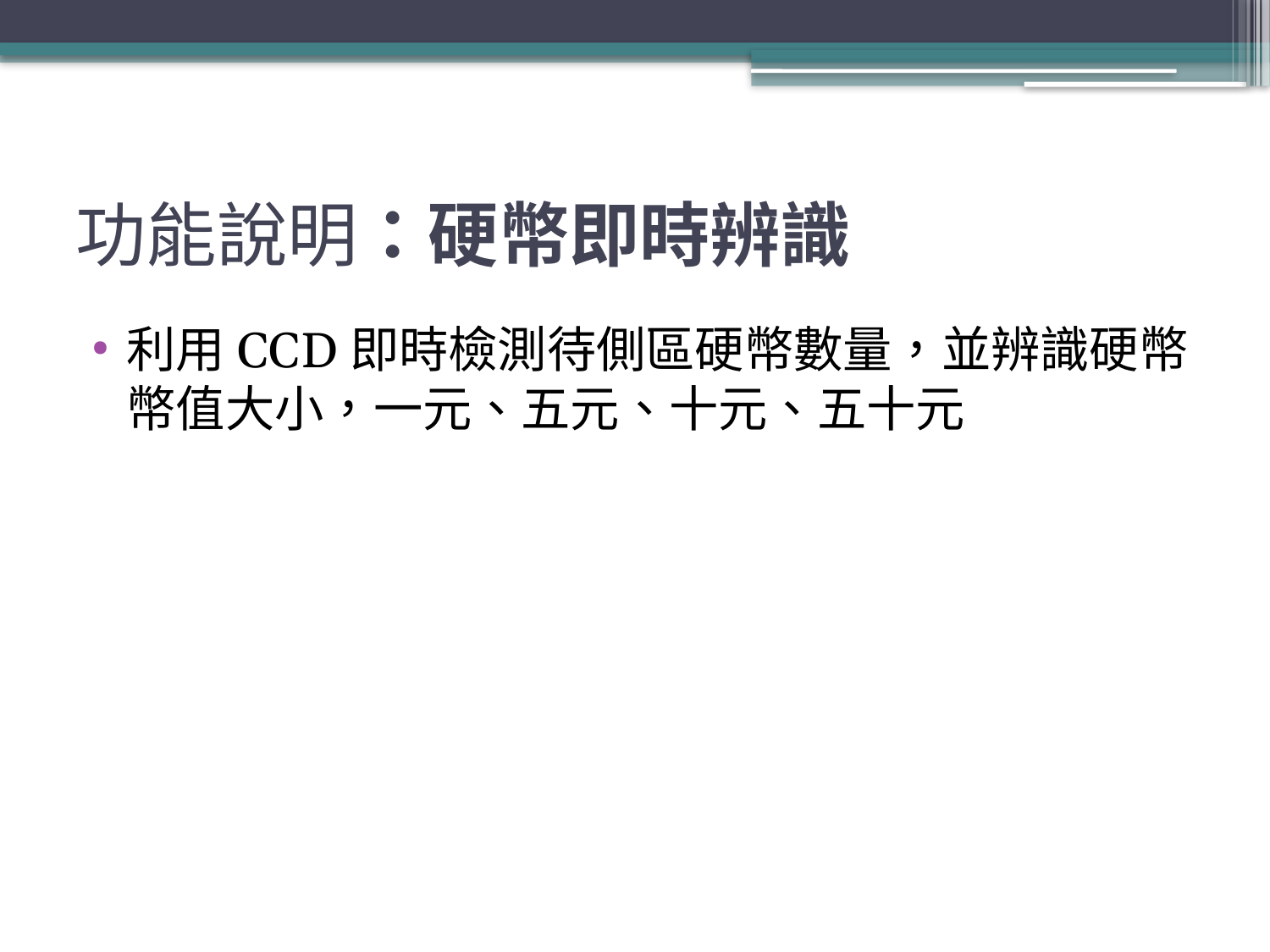

# 功能說明：硬幣即時辨識
利用CCD即時檢測待側區硬幣數量，並辨識硬幣幣值大小，一元、五元、十元、五十元